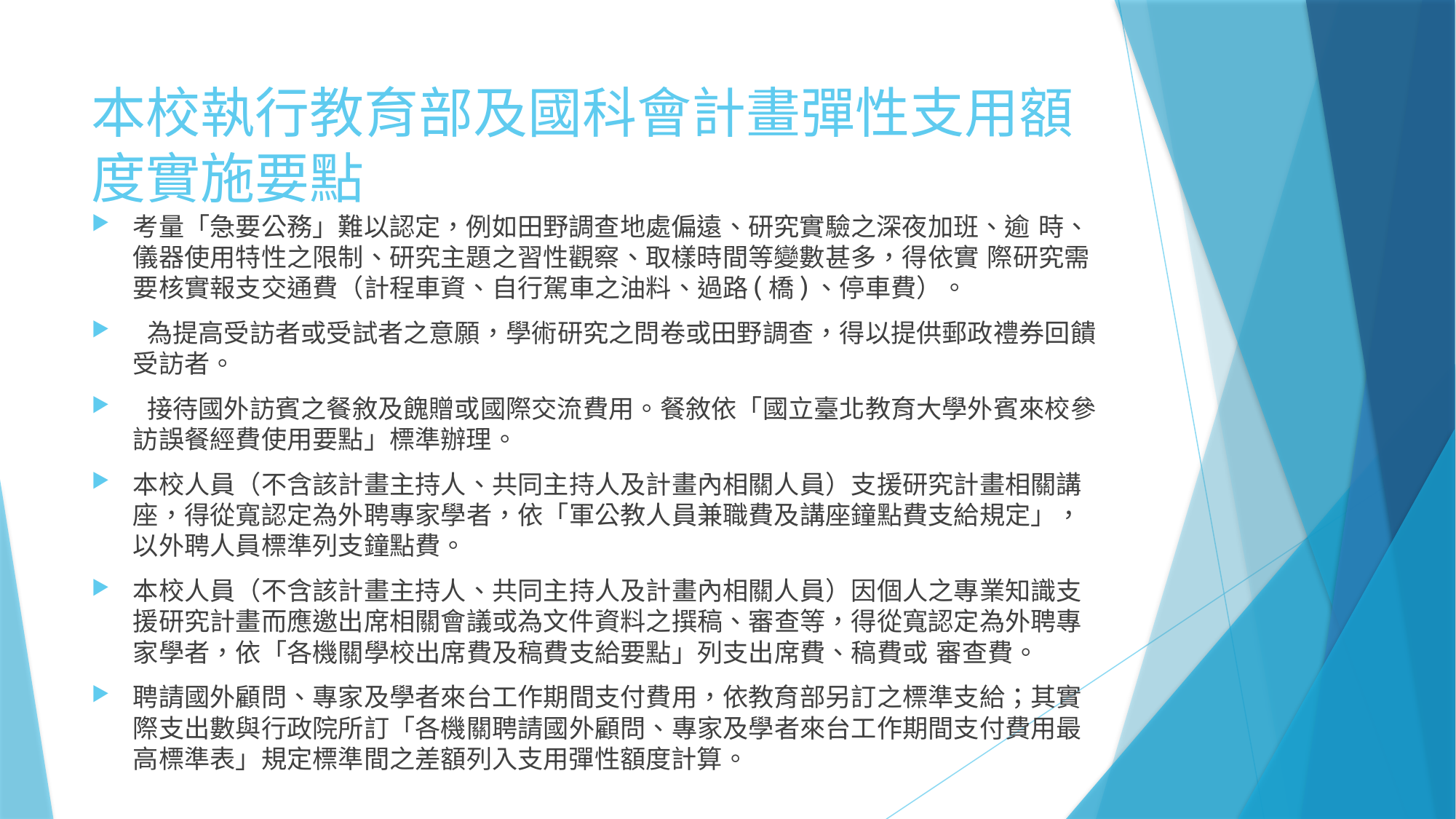

# 本校執行教育部及國科會計畫彈性支用額度實施要點
考量「急要公務」難以認定，例如田野調查地處偏遠、研究實驗之深夜加班、逾 時、儀器使用特性之限制、研究主題之習性觀察、取樣時間等變數甚多，得依實 際研究需要核實報支交通費（計程車資、自行駕車之油料、過路(橋)、停車費）。
 為提高受訪者或受試者之意願，學術研究之問卷或田野調查，得以提供郵政禮券回饋受訪者。
 接待國外訪賓之餐敘及餽贈或國際交流費用。餐敘依「國立臺北教育大學外賓來校參訪誤餐經費使用要點」標準辦理。
本校人員（不含該計畫主持人、共同主持人及計畫內相關人員）支援研究計畫相關講座，得從寬認定為外聘專家學者，依「軍公教人員兼職費及講座鐘點費支給規定」，以外聘人員標準列支鐘點費。
本校人員（不含該計畫主持人、共同主持人及計畫內相關人員）因個人之專業知識支援研究計畫而應邀出席相關會議或為文件資料之撰稿、審查等，得從寬認定為外聘專家學者，依「各機關學校出席費及稿費支給要點」列支出席費、稿費或 審查費。
聘請國外顧問、專家及學者來台工作期間支付費用，依教育部另訂之標準支給；其實際支出數與行政院所訂「各機關聘請國外顧問、專家及學者來台工作期間支付費用最高標準表」規定標準間之差額列入支用彈性額度計算。